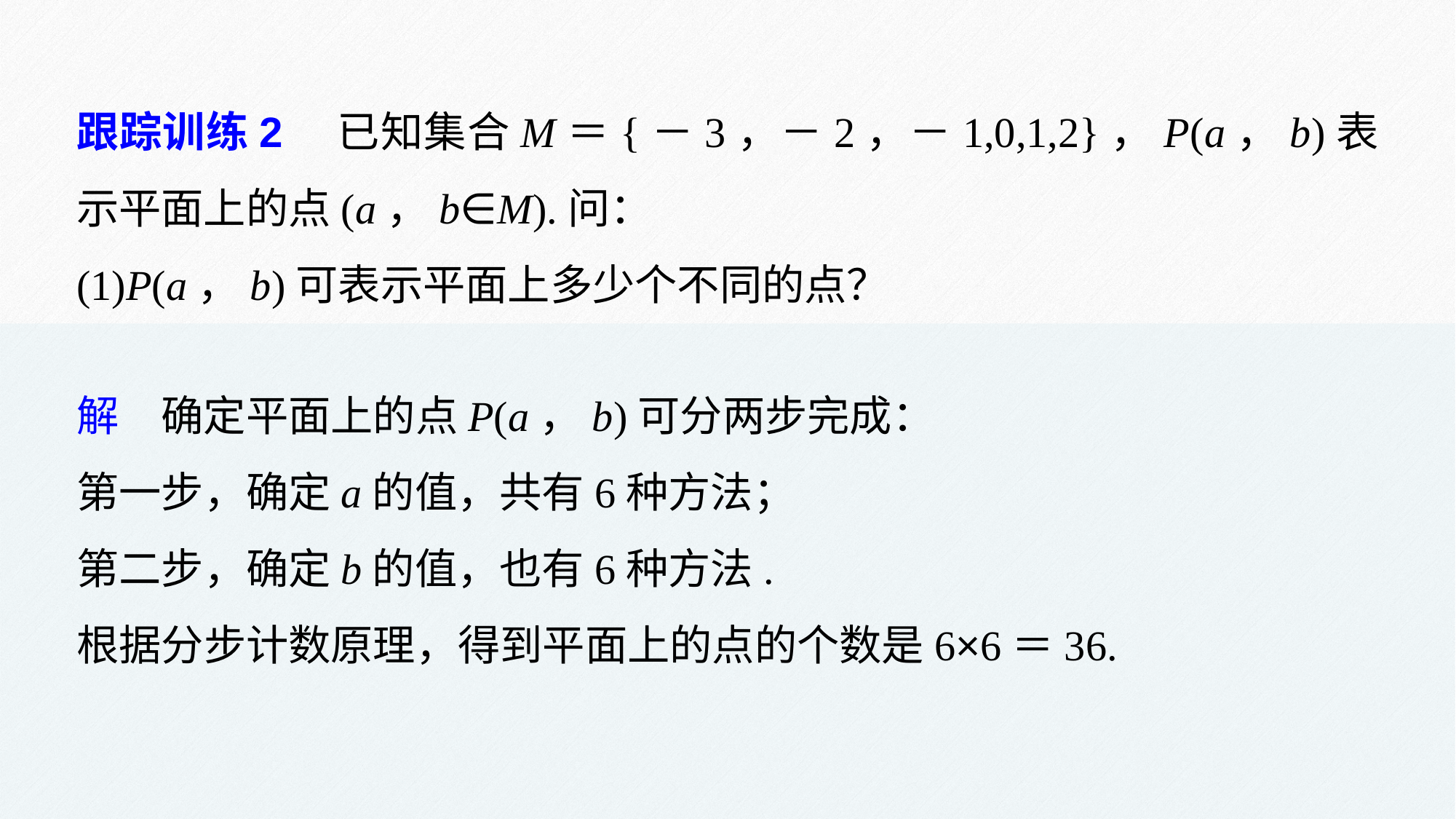

跟踪训练2　已知集合M＝{－3，－2，－1,0,1,2}，P(a，b)表示平面上的点(a，b∈M).问：
(1)P(a，b)可表示平面上多少个不同的点？
解　确定平面上的点P(a，b)可分两步完成：
第一步，确定a的值，共有6种方法；
第二步，确定b的值，也有6种方法.
根据分步计数原理，得到平面上的点的个数是6×6＝36.